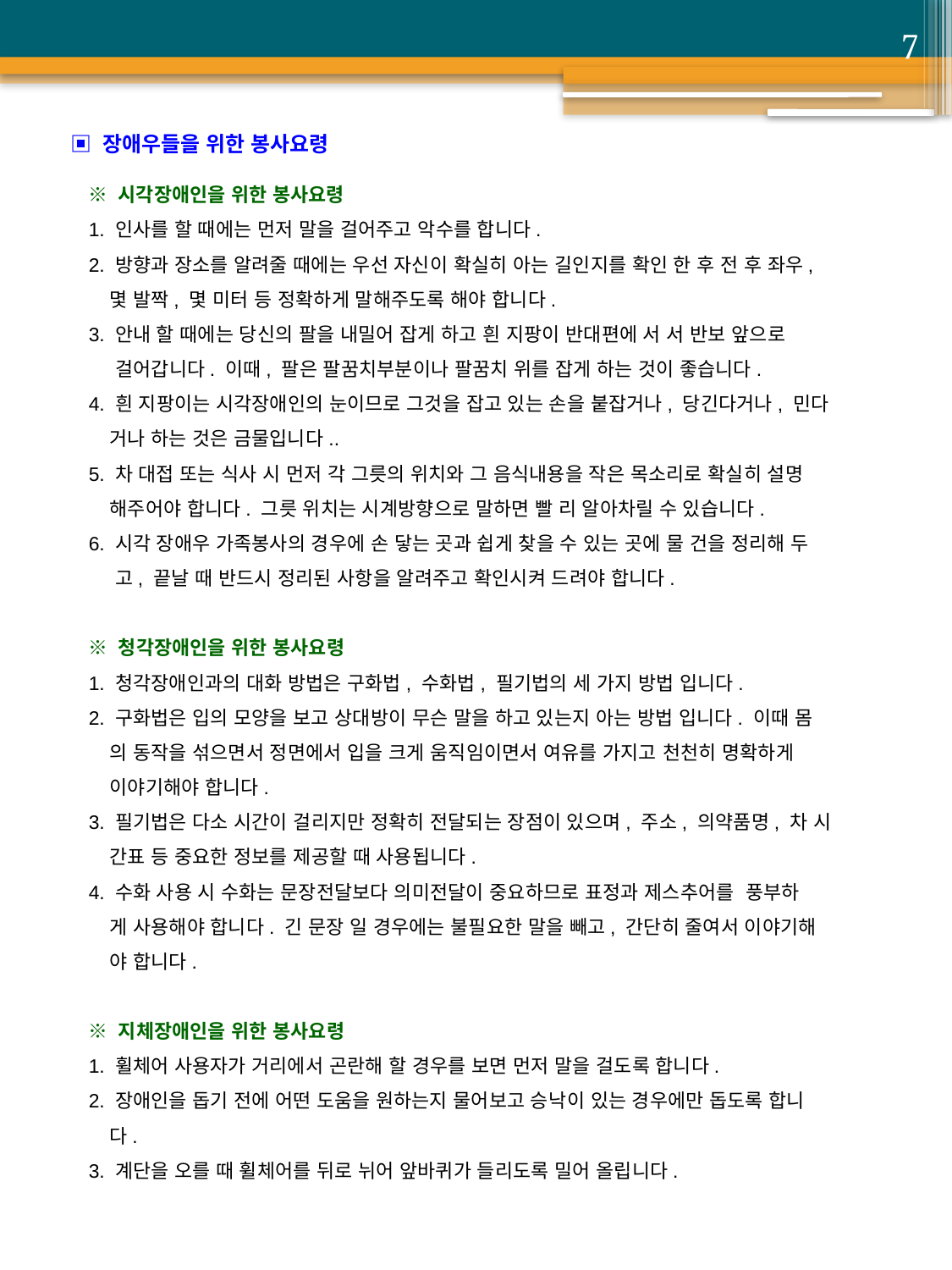

7
▣ 장애우들을 위한 봉사요령
※ 시각장애인을 위한 봉사요령
1. 인사를 할 때에는 먼저 말을 걸어주고 악수를 합니다.
2. 방향과 장소를 알려줄 때에는 우선 자신이 확실히 아는 길인지를 확인 한 후 전 후 좌우,
   몇 발짝, 몇 미터 등 정확하게 말해주도록 해야 합니다.
3. 안내 할 때에는 당신의 팔을 내밀어 잡게 하고 흰 지팡이 반대편에 서 서 반보 앞으로
    걸어갑니다. 이때, 팔은 팔꿈치부분이나 팔꿈치 위를 잡게 하는 것이 좋습니다.
4. 흰 지팡이는 시각장애인의 눈이므로 그것을 잡고 있는 손을 붙잡거나, 당긴다거나, 민다
   거나 하는 것은 금물입니다..
5. 차 대접 또는 식사 시 먼저 각 그릇의 위치와 그 음식내용을 작은 목소리로 확실히 설명
   해주어야 합니다. 그릇 위치는 시계방향으로 말하면 빨 리 알아차릴 수 있습니다.
6. 시각 장애우 가족봉사의 경우에 손 닿는 곳과 쉽게 찾을 수 있는 곳에 물 건을 정리해 두
    고, 끝날 때 반드시 정리된 사항을 알려주고 확인시켜 드려야 합니다.

※ 청각장애인을 위한 봉사요령
1. 청각장애인과의 대화 방법은 구화법, 수화법, 필기법의 세 가지 방법 입니다.
2. 구화법은 입의 모양을 보고 상대방이 무슨 말을 하고 있는지 아는 방법 입니다. 이때 몸
   의 동작을 섞으면서 정면에서 입을 크게 움직임이면서 여유를 가지고 천천히 명확하게
   이야기해야 합니다.
3. 필기법은 다소 시간이 걸리지만 정확히 전달되는 장점이 있으며, 주소, 의약품명, 차 시
   간표 등 중요한 정보를 제공할 때 사용됩니다.
4. 수화 사용 시 수화는 문장전달보다 의미전달이 중요하므로 표정과 제스추어를  풍부하
   게 사용해야 합니다. 긴 문장 일 경우에는 불필요한 말을 빼고, 간단히 줄여서 이야기해
   야 합니다.

※ 지체장애인을 위한 봉사요령
1. 휠체어 사용자가 거리에서 곤란해 할 경우를 보면 먼저 말을 걸도록 합니다.
2. 장애인을 돕기 전에 어떤 도움을 원하는지 물어보고 승낙이 있는 경우에만 돕도록 합니
   다.
3. 계단을 오를 때 휠체어를 뒤로 뉘어 앞바퀴가 들리도록 밀어 올립니다.